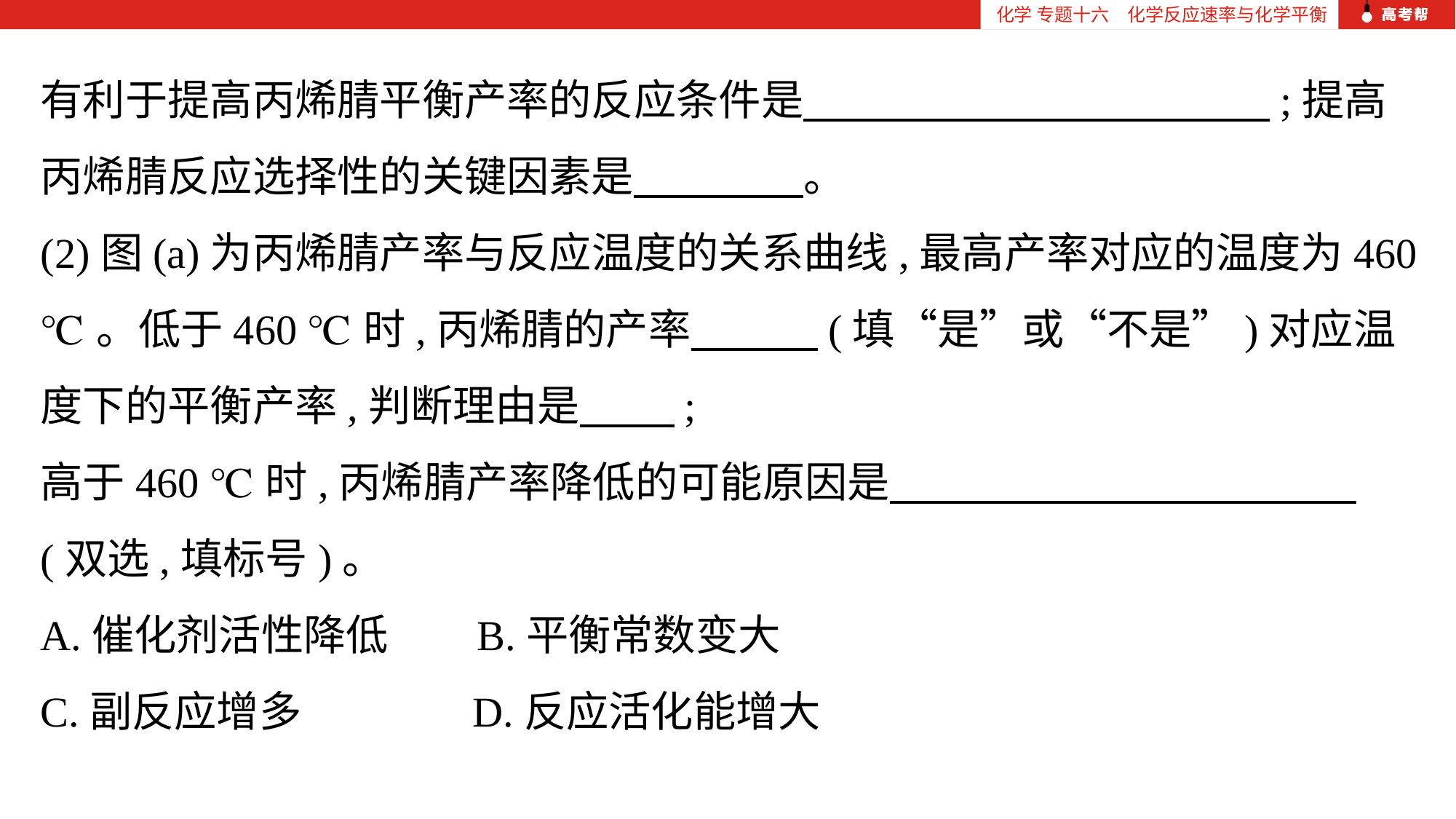

化学 专题十六　化学反应速率与化学平衡
有利于提高丙烯腈平衡产率的反应条件是　　　　　　　　　　　;提高丙烯腈反应选择性的关键因素是　　　　。
(2)图(a)为丙烯腈产率与反应温度的关系曲线,最高产率对应的温度为460 ℃。低于460 ℃时,丙烯腈的产率　　　(填“是”或“不是”)对应温度下的平衡产率,判断理由是　 　;
高于460 ℃时,丙烯腈产率降低的可能原因是　　　　　　　　　　　(双选,填标号)。
A.催化剂活性降低	B.平衡常数变大
C.副反应增多	          D.反应活化能增大